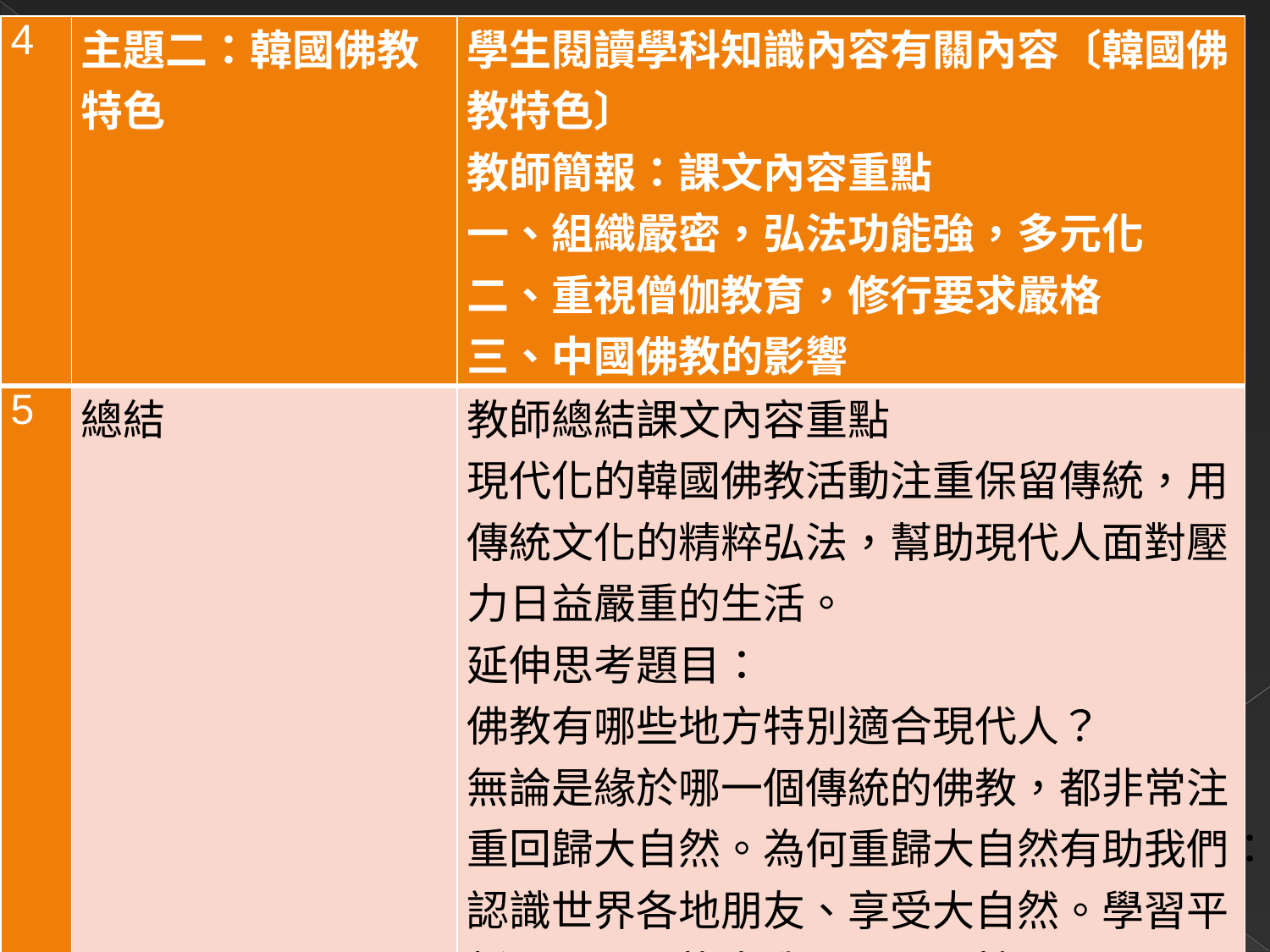

| 4 | 主題二：韓國佛教特色 | 學生閱讀學科知識內容有關內容〔韓國佛教特色〕 教師簡報：課文內容重點 一、組織嚴密，弘法功能強，多元化 二、重視僧伽教育，修行要求嚴格 三、中國佛教的影響 |
| --- | --- | --- |
| 5 | 總結 | 教師總結課文內容重點 現代化的韓國佛教活動注重保留傳統，用傳統文化的精粹弘法，幫助現代人面對壓力日益嚴重的生活。 延伸思考題目： 佛教有哪些地方特別適合現代人？ 無論是緣於哪一個傳統的佛教，都非常注重回歸大自然。為何重歸大自然有助我們：認識世界各地朋友、享受大自然。學習平靜心靈、尋找自我、明心見性？ |
#